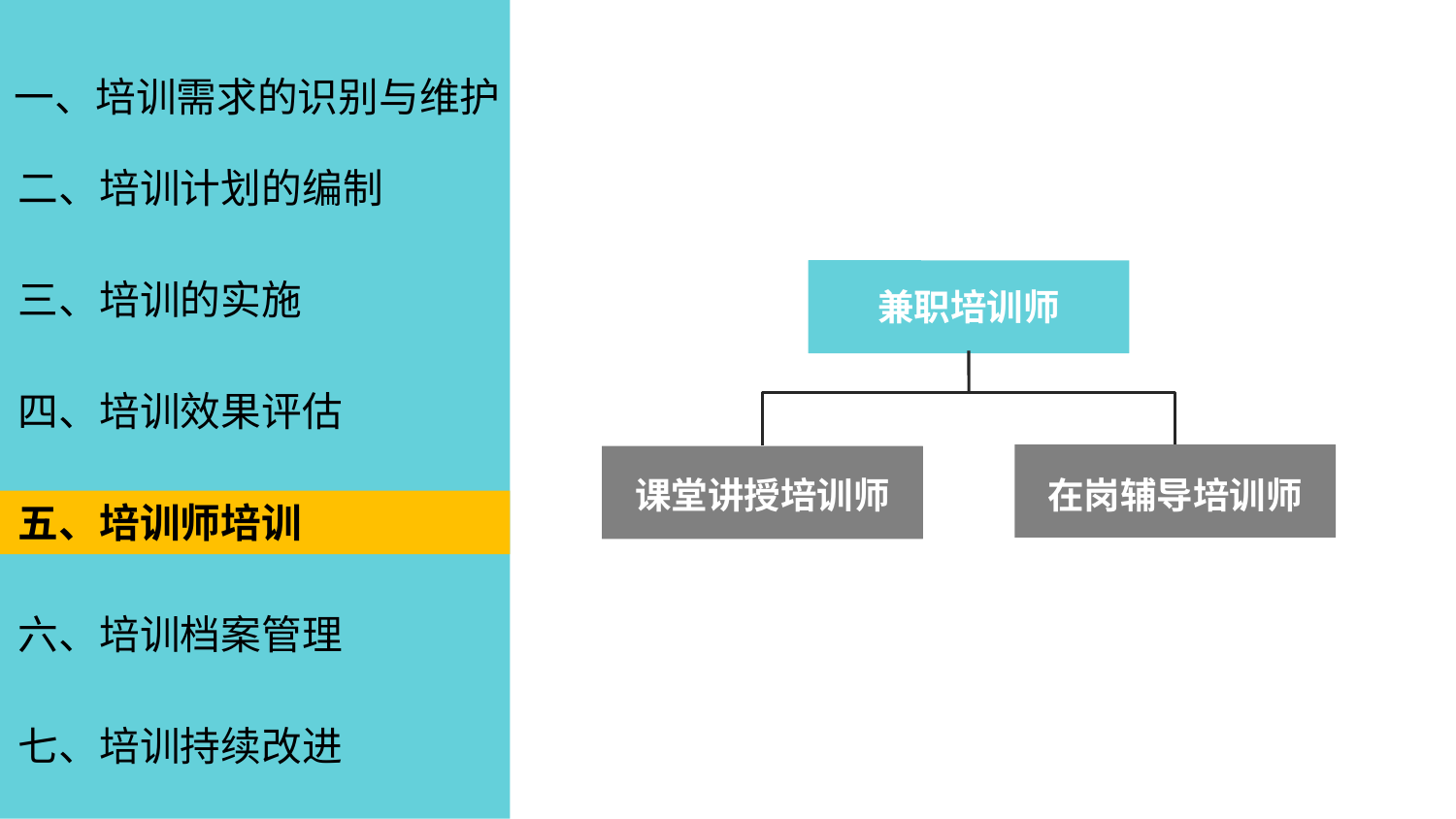

一、培训需求的识别与维护
二、培训计划的编制

三、培训的实施
兼职培训师
四、培训效果评估

课堂讲授培训师
在岗辅导培训师

五、培训师培训
六、培训档案管理
七、培训持续改进